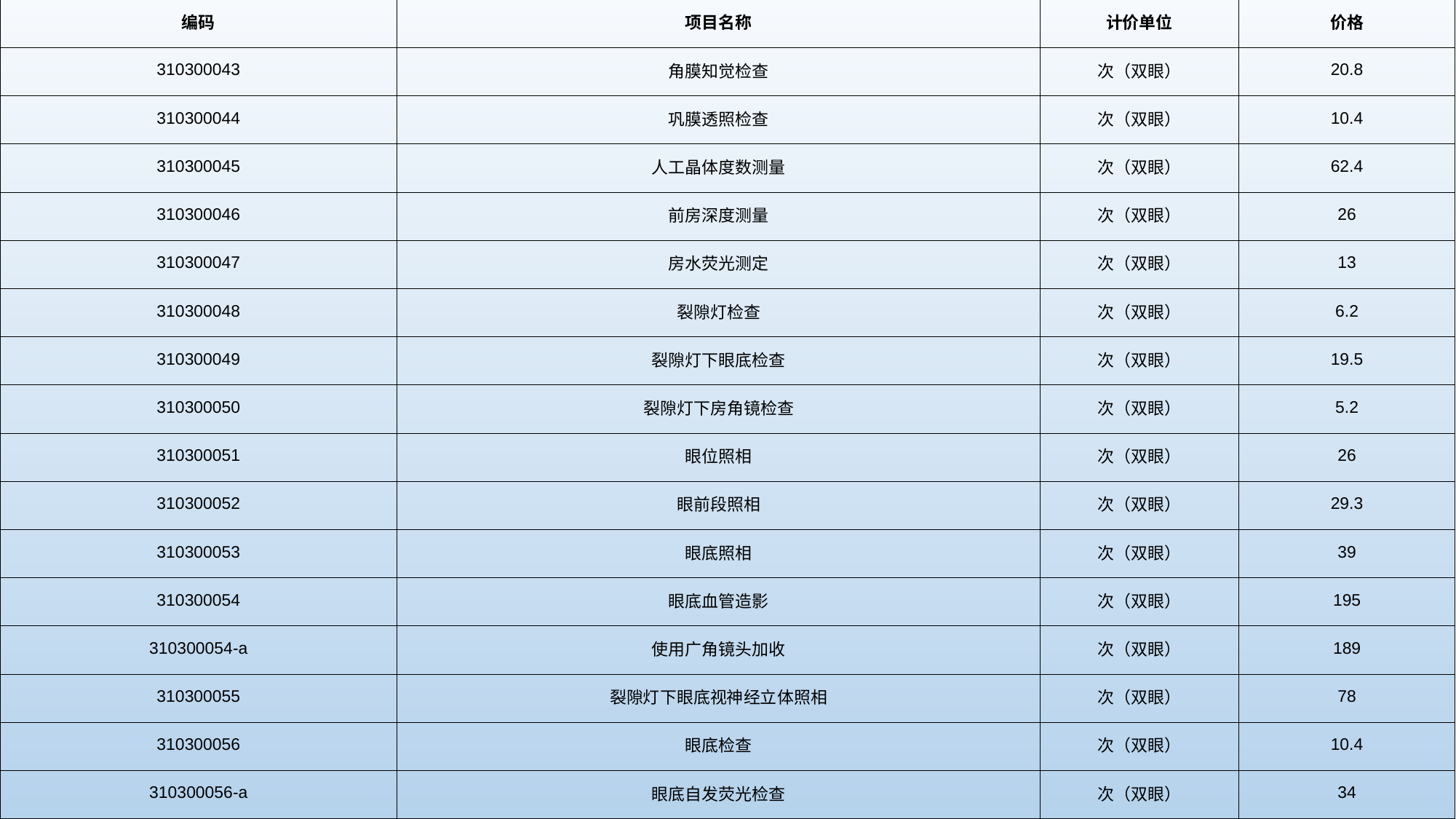

| 编码 | 项目名称 | 计价单位 | 价格 |
| --- | --- | --- | --- |
| 310300043 | 角膜知觉检查 | 次（双眼） | 20.8 |
| 310300044 | 巩膜透照检查 | 次（双眼） | 10.4 |
| 310300045 | 人工晶体度数测量 | 次（双眼） | 62.4 |
| 310300046 | 前房深度测量 | 次（双眼） | 26 |
| 310300047 | 房水荧光测定 | 次（双眼） | 13 |
| 310300048 | 裂隙灯检查 | 次（双眼） | 6.2 |
| 310300049 | 裂隙灯下眼底检查 | 次（双眼） | 19.5 |
| 310300050 | 裂隙灯下房角镜检查 | 次（双眼） | 5.2 |
| 310300051 | 眼位照相 | 次（双眼） | 26 |
| 310300052 | 眼前段照相 | 次（双眼） | 29.3 |
| 310300053 | 眼底照相 | 次（双眼） | 39 |
| 310300054 | 眼底血管造影 | 次（双眼） | 195 |
| 310300054-a | 使用广角镜头加收 | 次（双眼） | 189 |
| 310300055 | 裂隙灯下眼底视神经立体照相 | 次（双眼） | 78 |
| 310300056 | 眼底检查 | 次（双眼） | 10.4 |
| 310300056-a | 眼底自发荧光检查 | 次（双眼） | 34 |